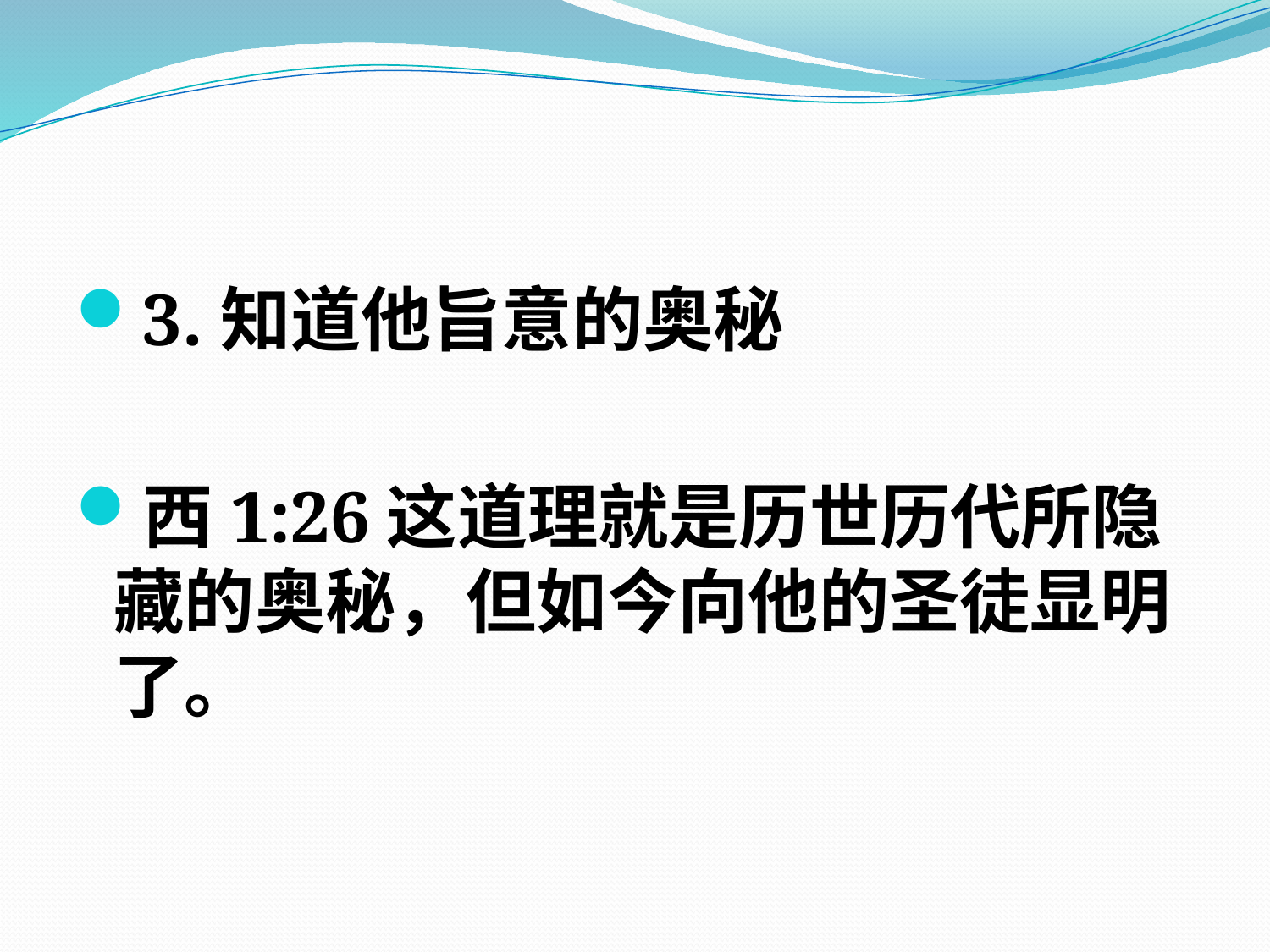

#
3.知道他旨意的奥秘

西1:26这道理就是历世历代所隐藏的奥秘，但如今向他的圣徒显明了。